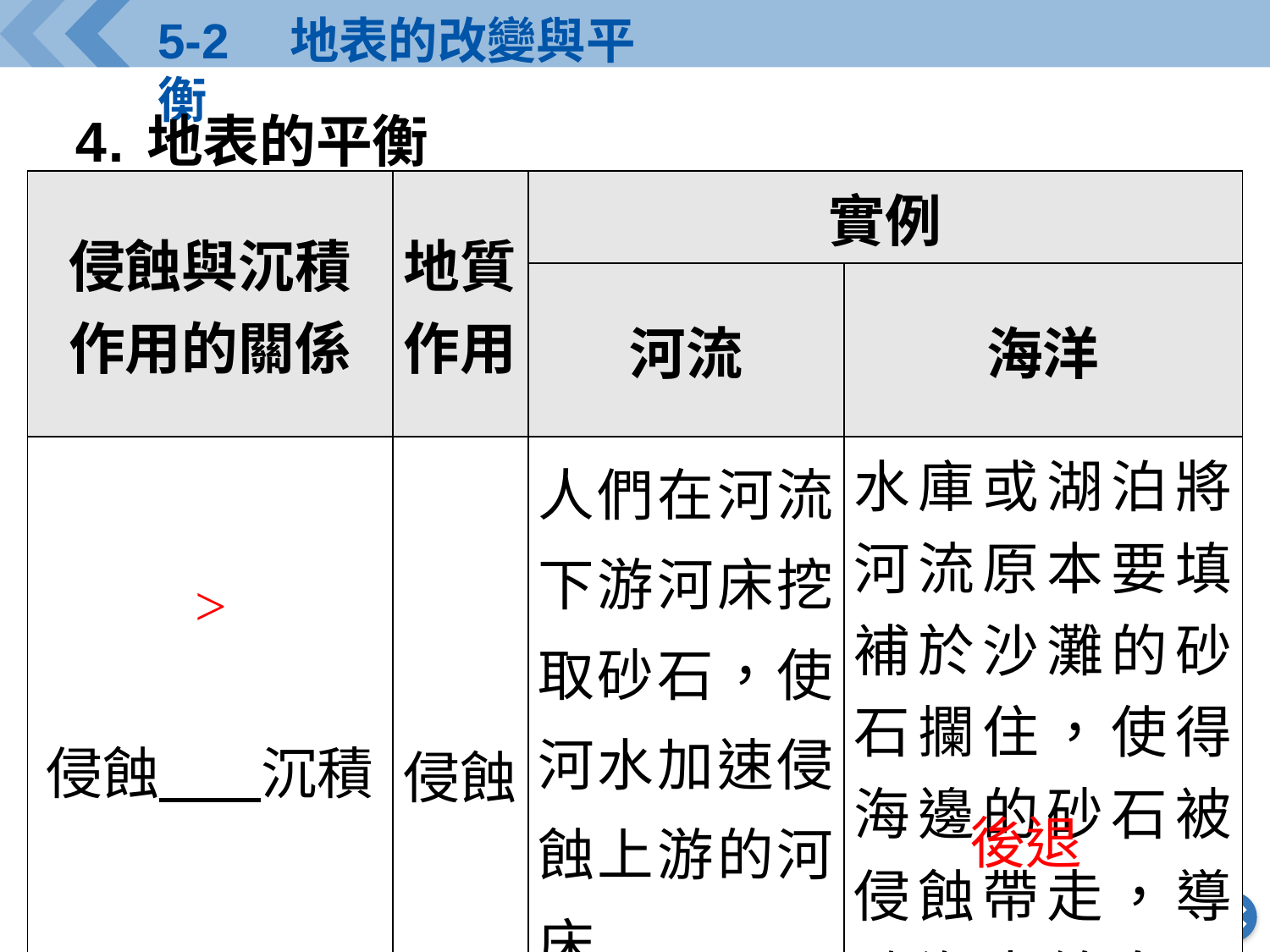

地表的平衡
| 侵蝕與沉積 作用的關係 | 地質 作用 | 實例 |  |
| --- | --- | --- | --- |
|  |  | 河流 | 海洋 |
| 侵蝕 沉積 | 侵蝕 | 人們在河流下游河床挖取砂石，使河水加速侵蝕上游的河床 | 水庫或湖泊將河流原本要填補於沙灘的砂石攔住，使得海邊的砂石被侵蝕帶走，導致海岸線向內陸　　　　. |
>
後退